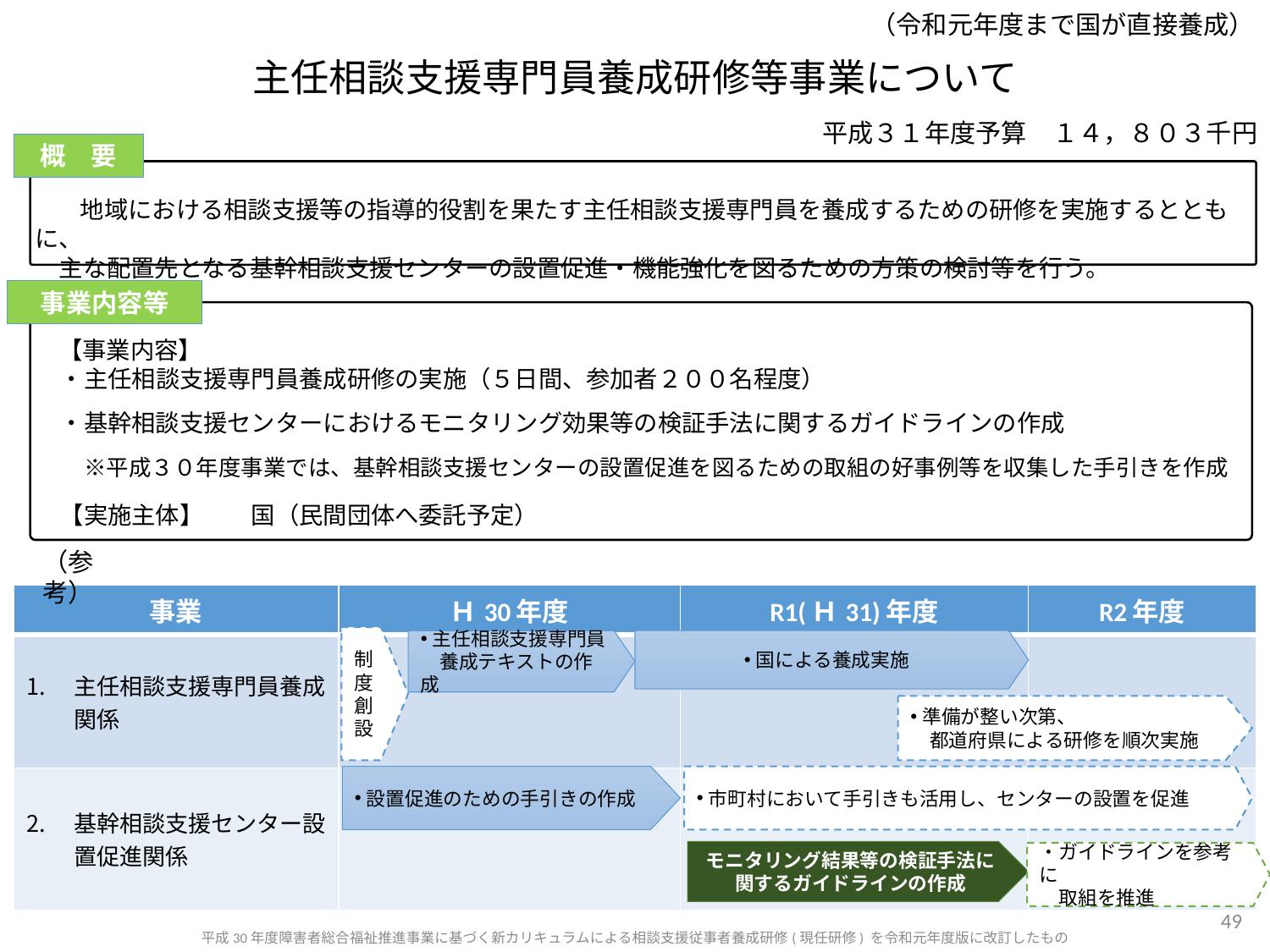

（令和元年度まで国が直接養成）
主任相談支援専門員養成研修等事業について
平成３１年度予算　１４，８０３千円
概　要

　    地域における相談支援等の指導的役割を果たす主任相談支援専門員を養成するための研修を実施するとともに、
　主な配置先となる基幹相談支援センターの設置促進・機能強化を図るための方策の検討等を行う。

事業内容等

　【事業内容】
　・主任相談支援専門員養成研修の実施（５日間、参加者２００名程度）

　・基幹相談支援センターにおけるモニタリング効果等の検証手法に関するガイドラインの作成

　　※平成３０年度事業では、基幹相談支援センターの設置促進を図るための取組の好事例等を収集した手引きを作成

　【実施主体】　　国（民間団体へ委託予定）
（参考）
| 事業 | Ｈ30年度 | R1(Ｈ31)年度 | R2年度 |
| --- | --- | --- | --- |
| 主任相談支援専門員養成関係 |  |  |  |
| 基幹相談支援センター設置促進関係 |  |  |  |
制度創設
主任相談支援専門員
　養成テキストの作成
国による養成実施
準備が整い次第、
　都道府県による研修を順次実施
設置促進のための手引きの作成
市町村において手引きも活用し、センターの設置を促進
モニタリング結果等の検証手法に
関するガイドラインの作成
・ガイドラインを参考に
　取組を推進
49
平成30年度障害者総合福祉推進事業に基づく新カリキュラムによる相談支援従事者養成研修(現任研修) を令和元年度版に改訂したもの